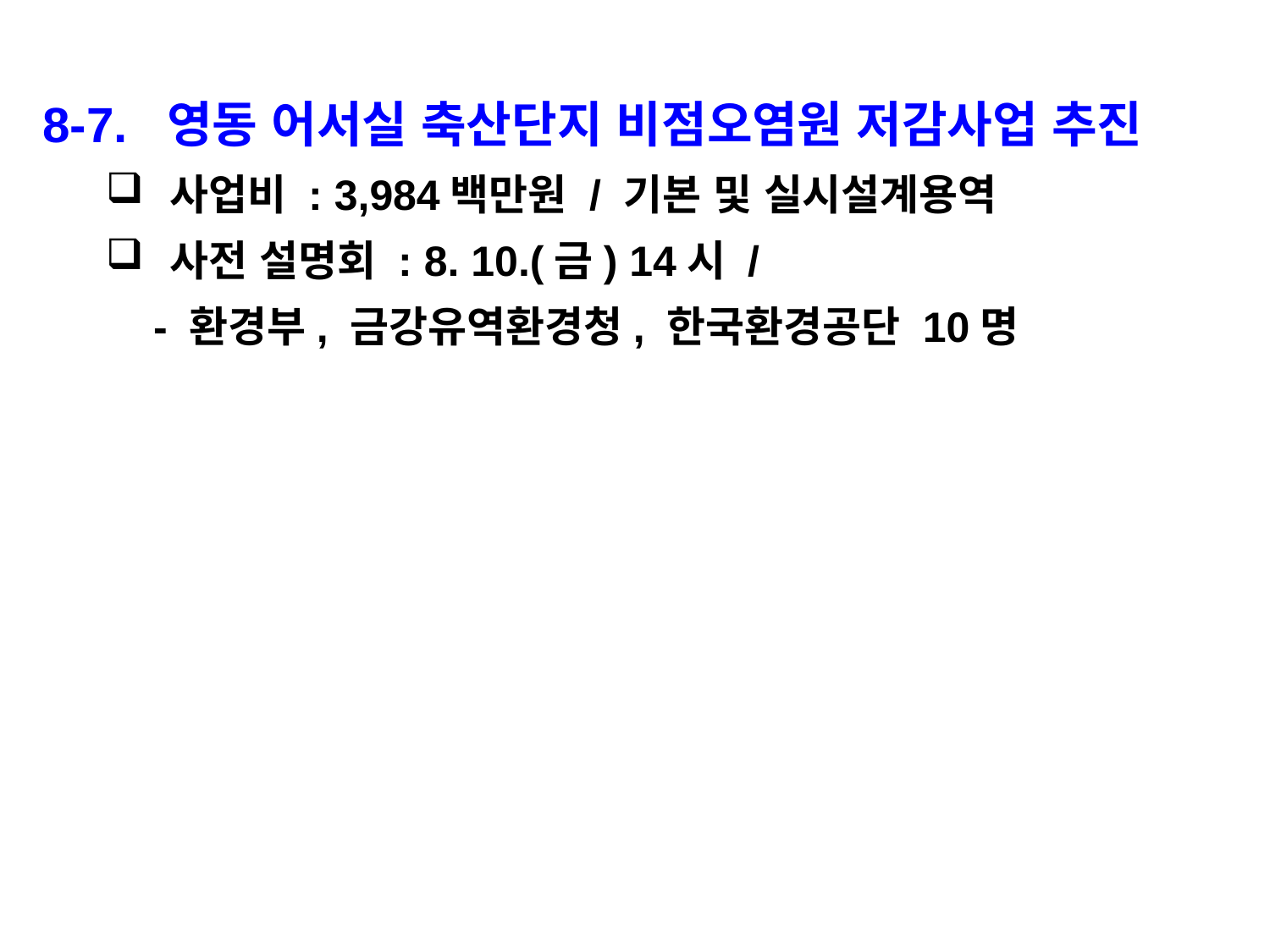

8-7.  영동 어서실 축산단지 비점오염원 저감사업 추진
사업비 : 3,984백만원 / 기본 및 실시설계용역
사전 설명회 : 8. 10.(금) 14시 /
    - 환경부, 금강유역환경청, 한국환경공단 10명